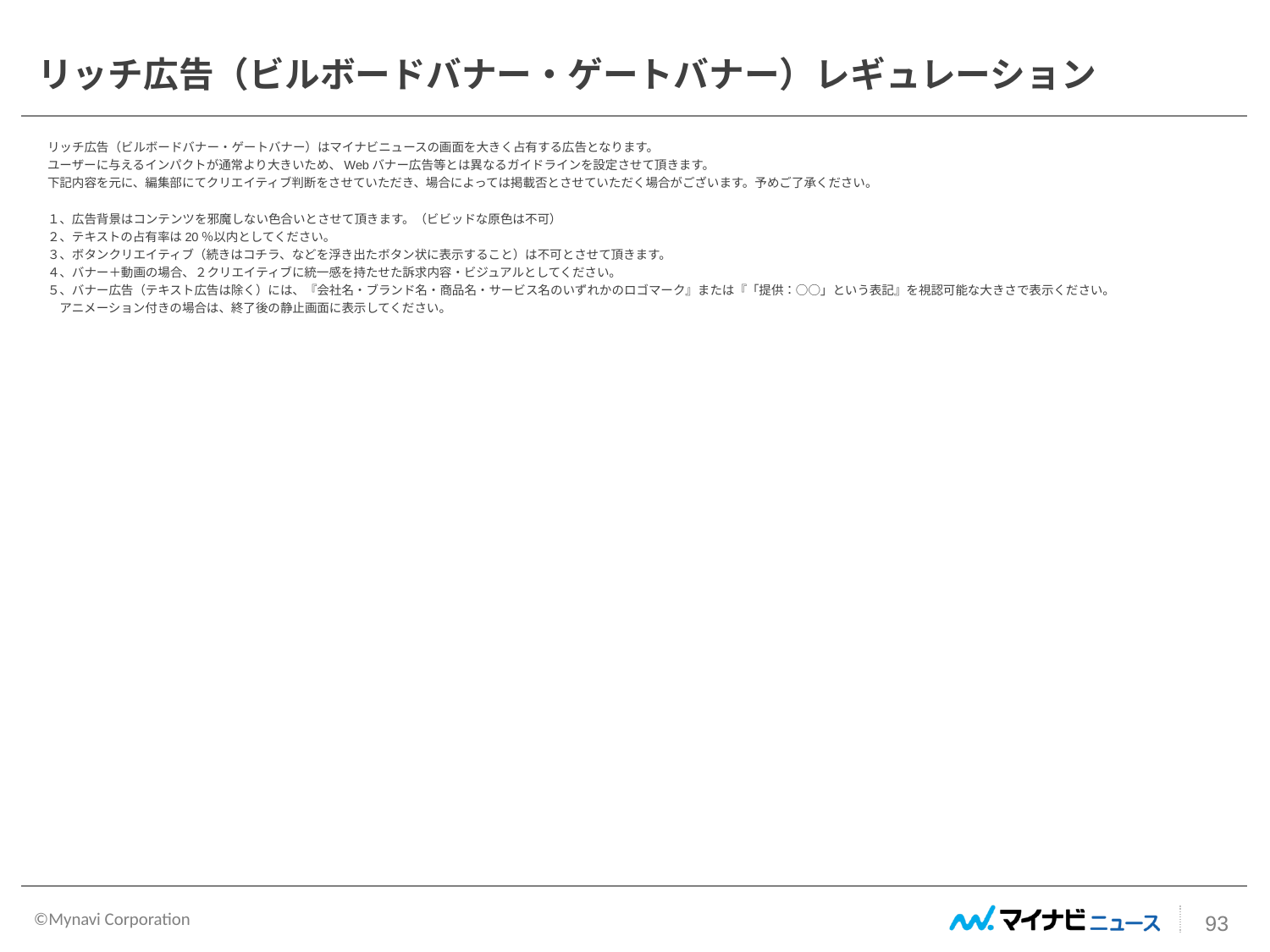

リッチ広告（ビルボードバナー・ゲートバナー）レギュレーション
リッチ広告（ビルボードバナー・ゲートバナー）はマイナビニュースの画面を大きく占有する広告となります。
ユーザーに与えるインパクトが通常より大きいため、Webバナー広告等とは異なるガイドラインを設定させて頂きます。
下記内容を元に、編集部にてクリエイティブ判断をさせていただき、場合によっては掲載否とさせていただく場合がございます。予めご了承ください。

１、広告背景はコンテンツを邪魔しない色合いとさせて頂きます。（ビビッドな原色は不可）
２、テキストの占有率は20％以内としてください。
３、ボタンクリエイティブ（続きはコチラ、などを浮き出たボタン状に表示すること）は不可とさせて頂きます。
４、バナー＋動画の場合、２クリエイティブに統一感を持たせた訴求内容・ビジュアルとしてください。
５、バナー広告（テキスト広告は除く）には、『会社名・ブランド名・商品名・サービス名のいずれかのロゴマーク』または『「提供：○○」という表記』を視認可能な大きさで表示ください。
　アニメーション付きの場合は、終了後の静止画面に表示してください。

93